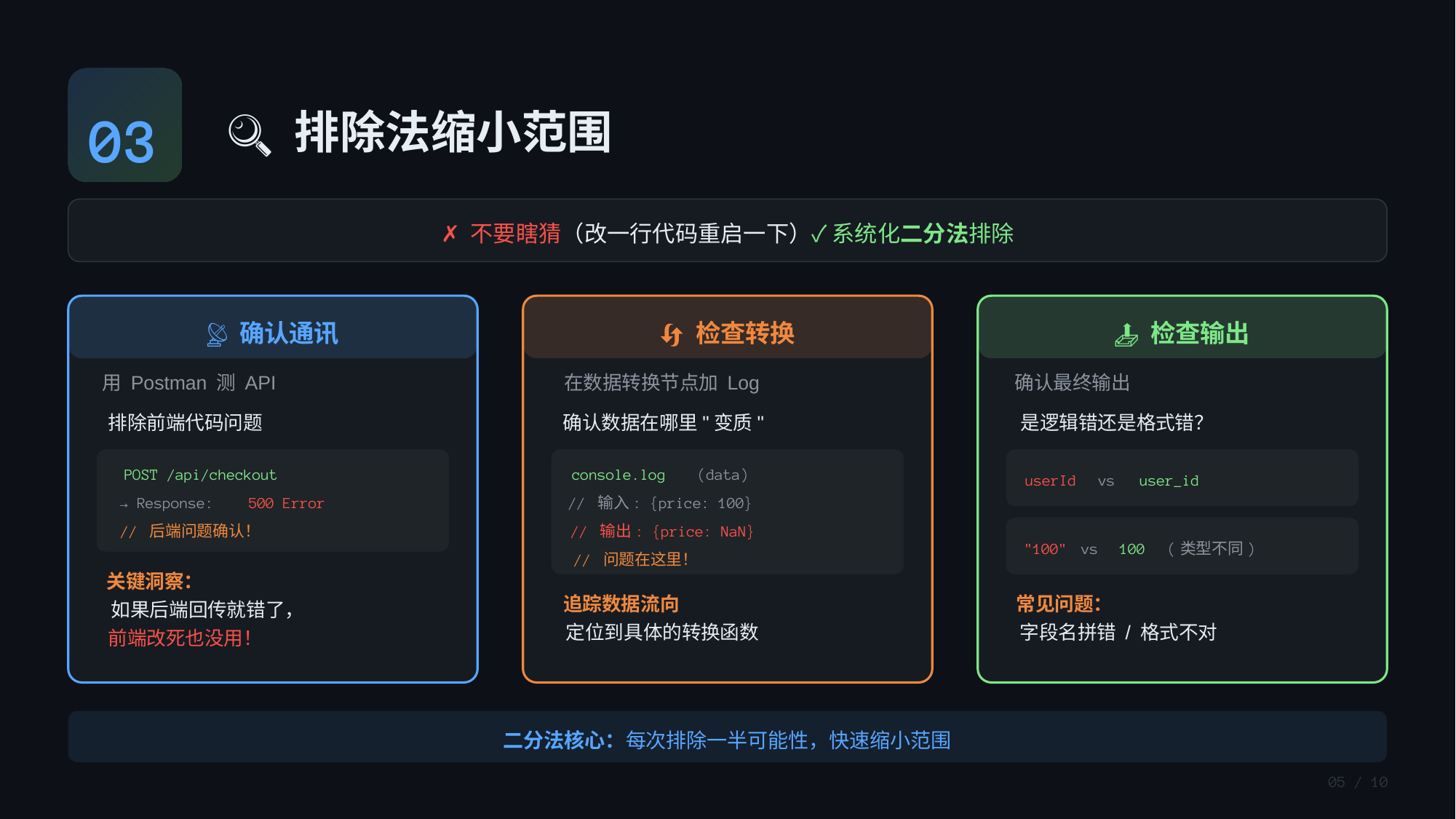

03
🔍 排除法缩小范围

✗ 不要瞎猜（改一行代码重启一下）✓ 系统化二分法排除

📡 确认通讯
用 Postman 测 API
排除前端代码问题

POST /api/checkout
→ Response:
500 Error
// 后端问题确认！
关键洞察：
如果后端回传就错了，
前端改死也没用！

🔄 检查转换
在数据转换节点加 Log
确认数据在哪里"变质"

console.log
(data)
// 输入: {price: 100}
// 输出: {price: NaN}
// 问题在这里！
追踪数据流向
定位到具体的转换函数

📤 检查输出
确认最终输出
是逻辑错还是格式错？

userId
vs
user_id

"100"
vs
100
(类型不同)
常见问题：
字段名拼错 / 格式不对

二分法核心：每次排除一半可能性，快速缩小范围
05 / 10